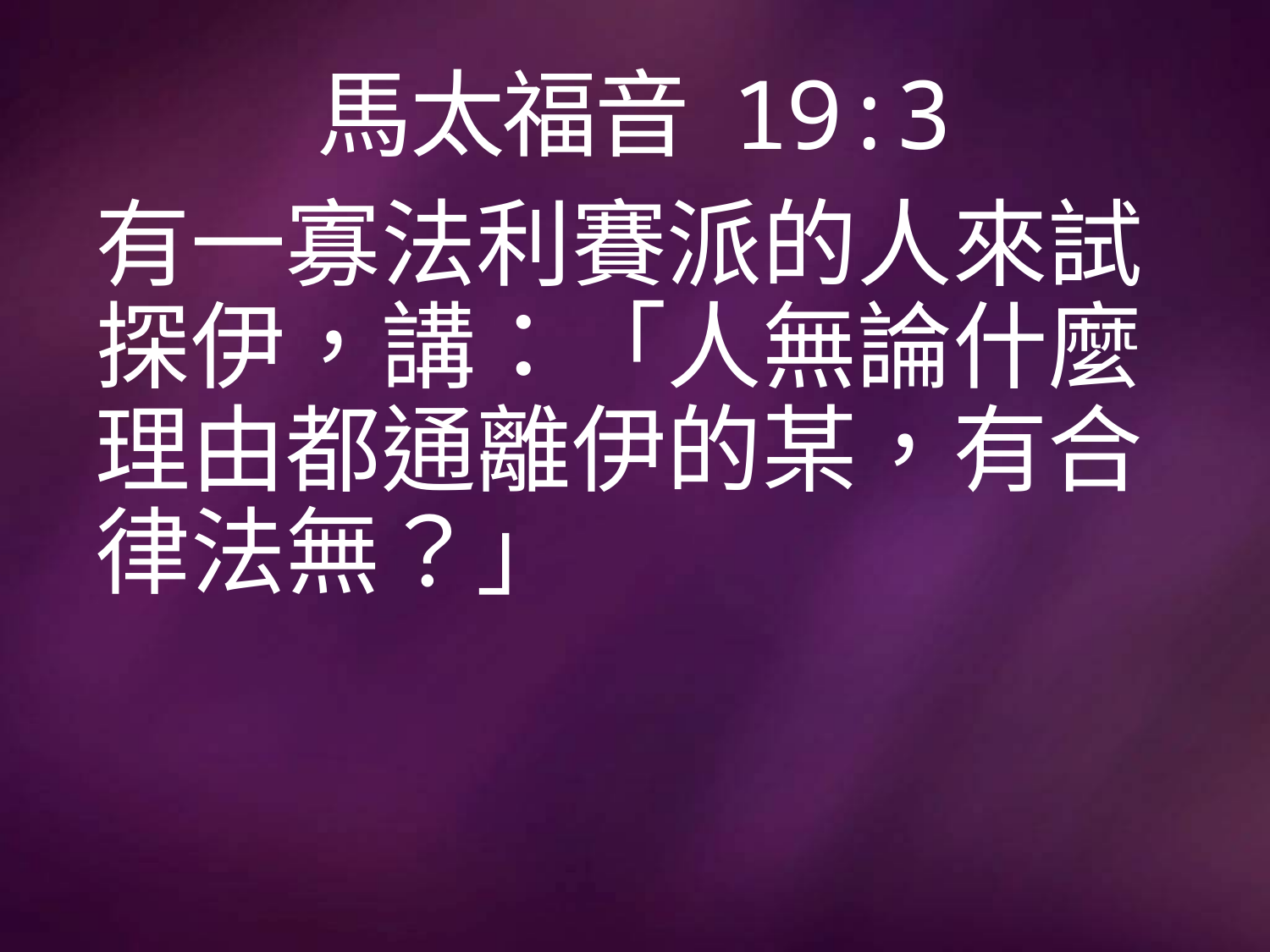

# 馬太福音 19:3
有一寡法利賽派的人來試探伊，講：「人無論什麼理由都通離伊的某，有合律法無？」